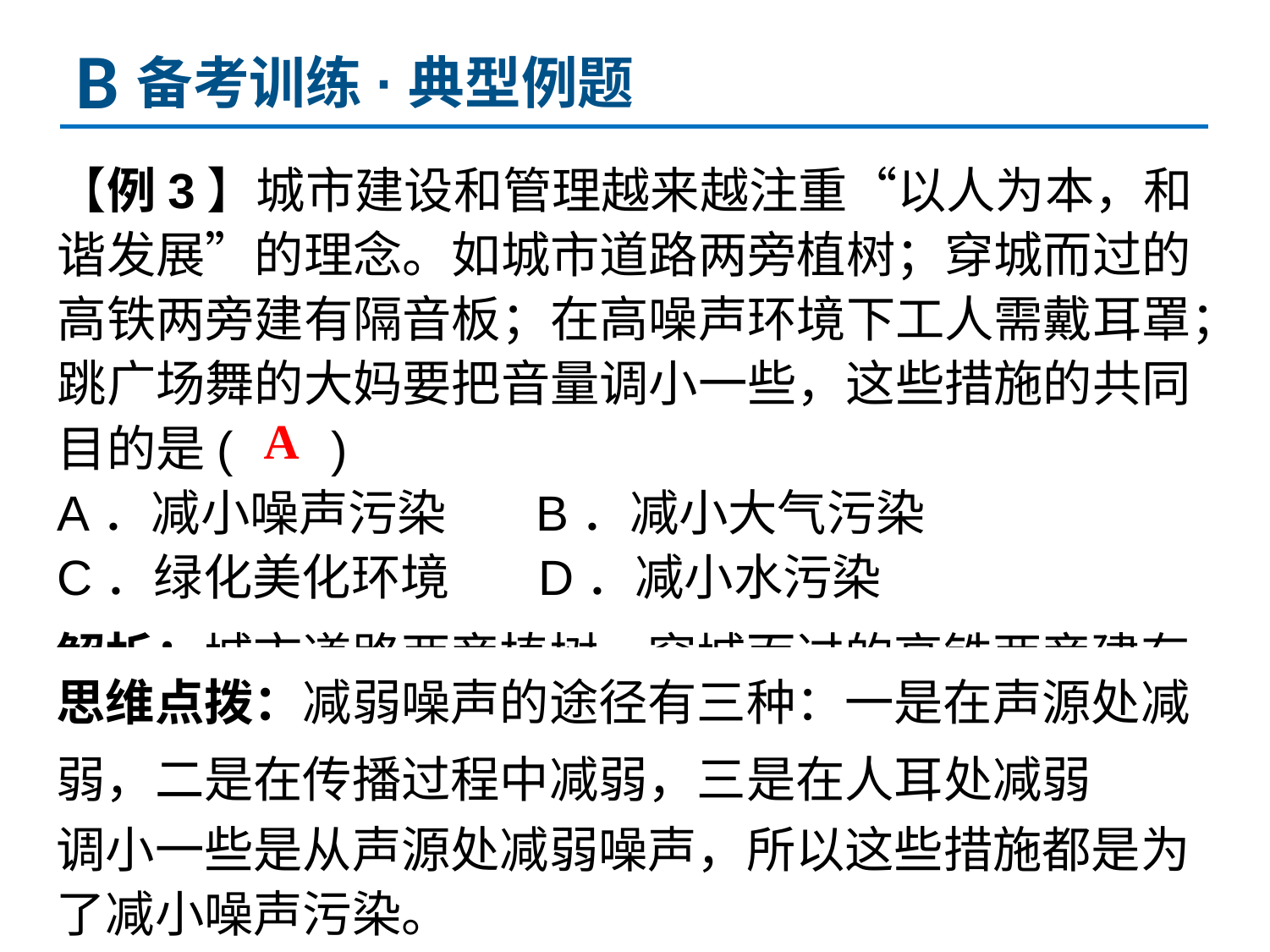

B
备考训练·典型例题
【例3】城市建设和管理越来越注重“以人为本，和谐发展”的理念。如城市道路两旁植树；穿城而过的高铁两旁建有隔音板；在高噪声环境下工人需戴耳罩；跳广场舞的大妈要把音量调小一些，这些措施的共同目的是( 　 )
A．减小噪声污染       B．减小大气污染
C．绿化美化环境       D．减小水污染
A
解析：城市道路两旁植树、穿城而过的高铁两旁建有隔音板能阻断噪声的传播，在高噪声环境下工人需戴耳罩是在人耳处减弱噪声，跳广场舞的大妈要把音量调小一些是从声源处减弱噪声，所以这些措施都是为了减小噪声污染。
思维点拨：减弱噪声的途径有三种：一是在声源处减弱，二是在传播过程中减弱，三是在人耳处减弱